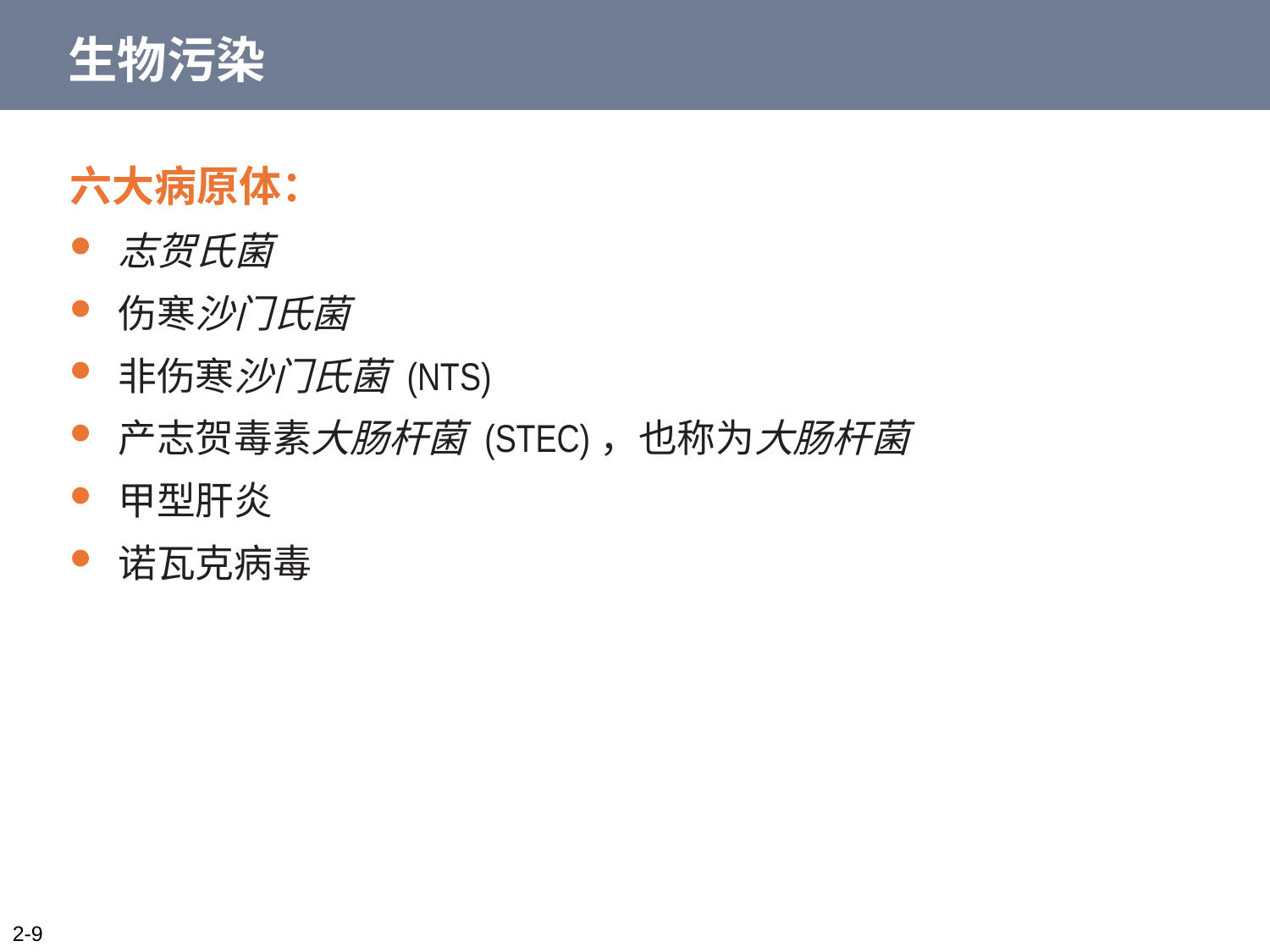

# 生物污染
六大病原体：
志贺氏菌
伤寒沙门氏菌
非伤寒沙门氏菌 (NTS)
产志贺毒素大肠杆菌 (STEC)，也称为大肠杆菌
甲型肝炎
诺瓦克病毒

2-9